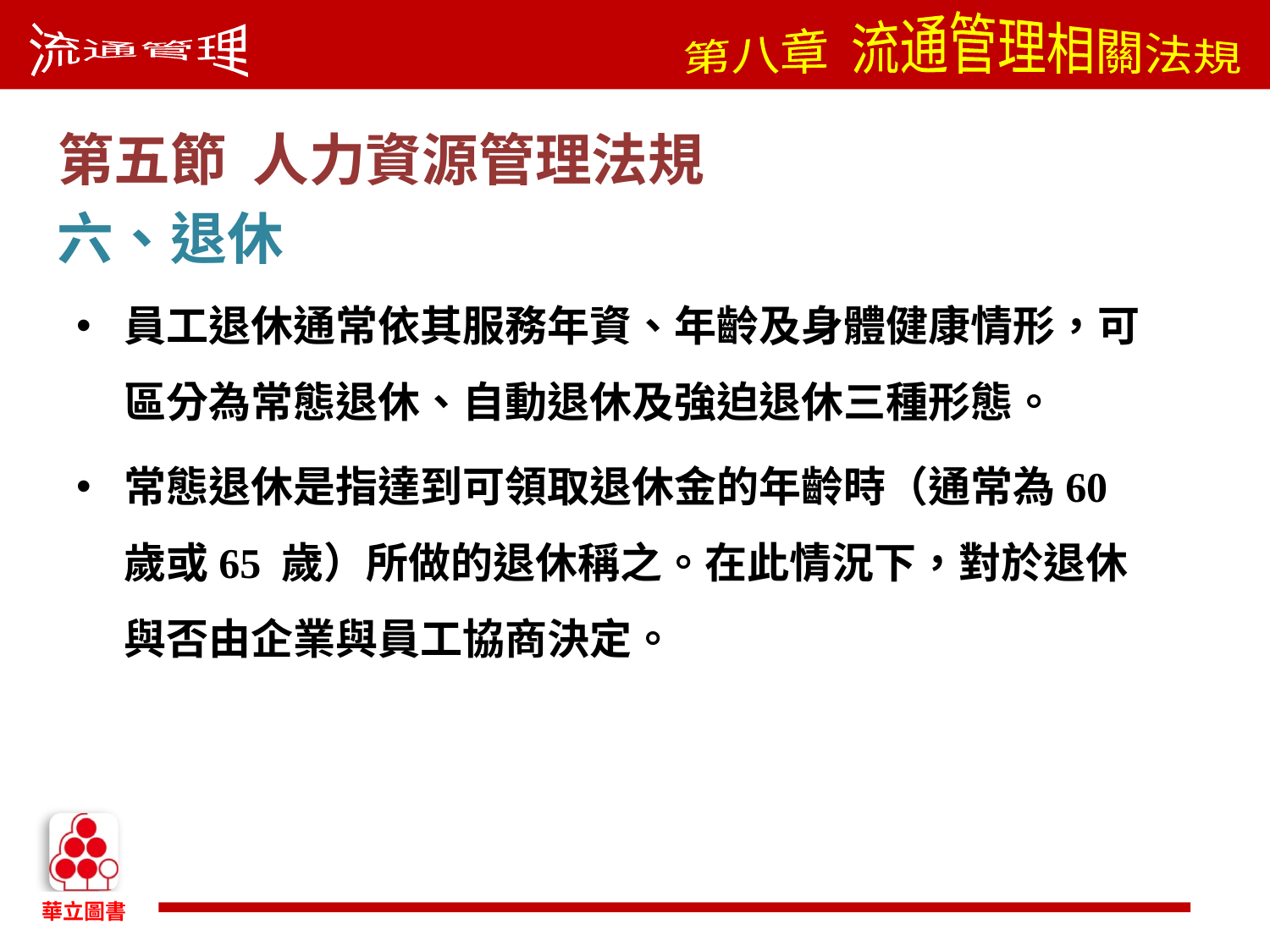

第五節  人力資源管理法規
六、退休
員工退休通常依其服務年資、年齡及身體健康情形，可區分為常態退休、自動退休及強迫退休三種形態。
常態退休是指達到可領取退休金的年齡時（通常為60 歲或65 歲）所做的退休稱之。在此情況下，對於退休與否由企業與員工協商決定。